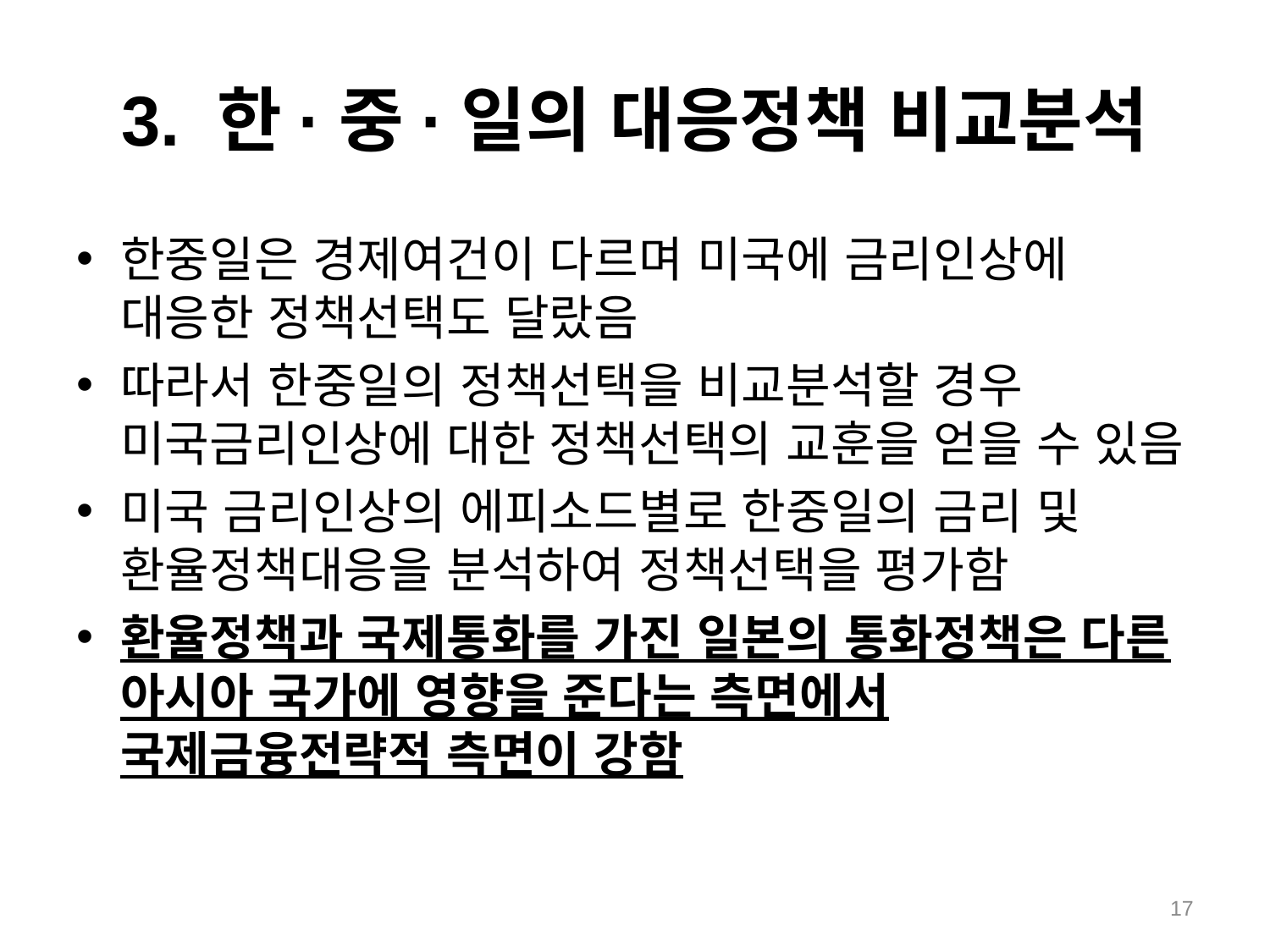

# 3. 한·중·일의 대응정책 비교분석
한중일은 경제여건이 다르며 미국에 금리인상에 대응한 정책선택도 달랐음
따라서 한중일의 정책선택을 비교분석할 경우 미국금리인상에 대한 정책선택의 교훈을 얻을 수 있음
미국 금리인상의 에피소드별로 한중일의 금리 및 환율정책대응을 분석하여 정책선택을 평가함
환율정책과 국제통화를 가진 일본의 통화정책은 다른 아시아 국가에 영향을 준다는 측면에서 국제금융전략적 측면이 강함
17